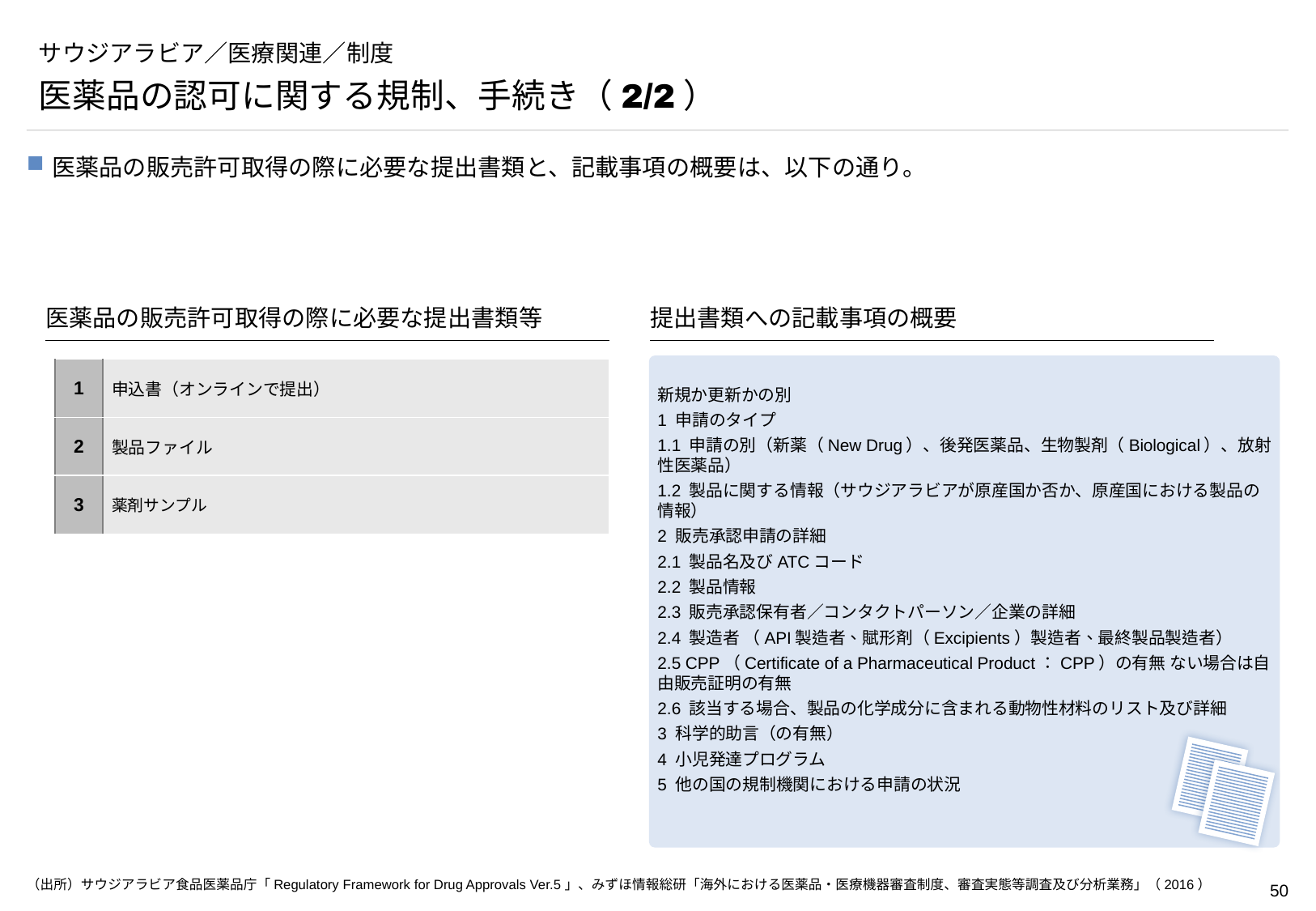

# サウジアラビア／医療関連／制度
医薬品の認可に関する規制、手続き（2/2）
医薬品の販売許可取得の際に必要な提出書類と、記載事項の概要は、以下の通り。
医薬品の販売許可取得の際に必要な提出書類等
提出書類への記載事項の概要

新規か更新かの別
1 申請のタイプ
1.1 申請の別（新薬（New Drug）、後発医薬品、生物製剤（Biological）、放射性医薬品）
1.2 製品に関する情報（サウジアラビアが原産国か否か、原産国における製品の情報）
2 販売承認申請の詳細
2.1 製品名及びATCコード
2.2 製品情報
2.3 販売承認保有者／コンタクトパーソン／企業の詳細
2.4 製造者 （API製造者、賦形剤（Excipients）製造者、最終製品製造者）
2.5 CPP（Certificate of a Pharmaceutical Product：CPP）の有無 ない場合は自由販売証明の有無
2.6 該当する場合、製品の化学成分に含まれる動物性材料のリスト及び詳細
3 科学的助言（の有無）
4 小児発達プログラム
5 他の国の規制機関における申請の状況

| 1 | 申込書（オンラインで提出） |
| --- | --- |
| 2 | 製品ファイル |
| 3 | 薬剤サンプル |

（出所）サウジアラビア食品医薬品庁「Regulatory Framework for Drug Approvals Ver.5」、みずほ情報総研「海外における医薬品・医療機器審査制度、審査実態等調査及び分析業務」（2016）